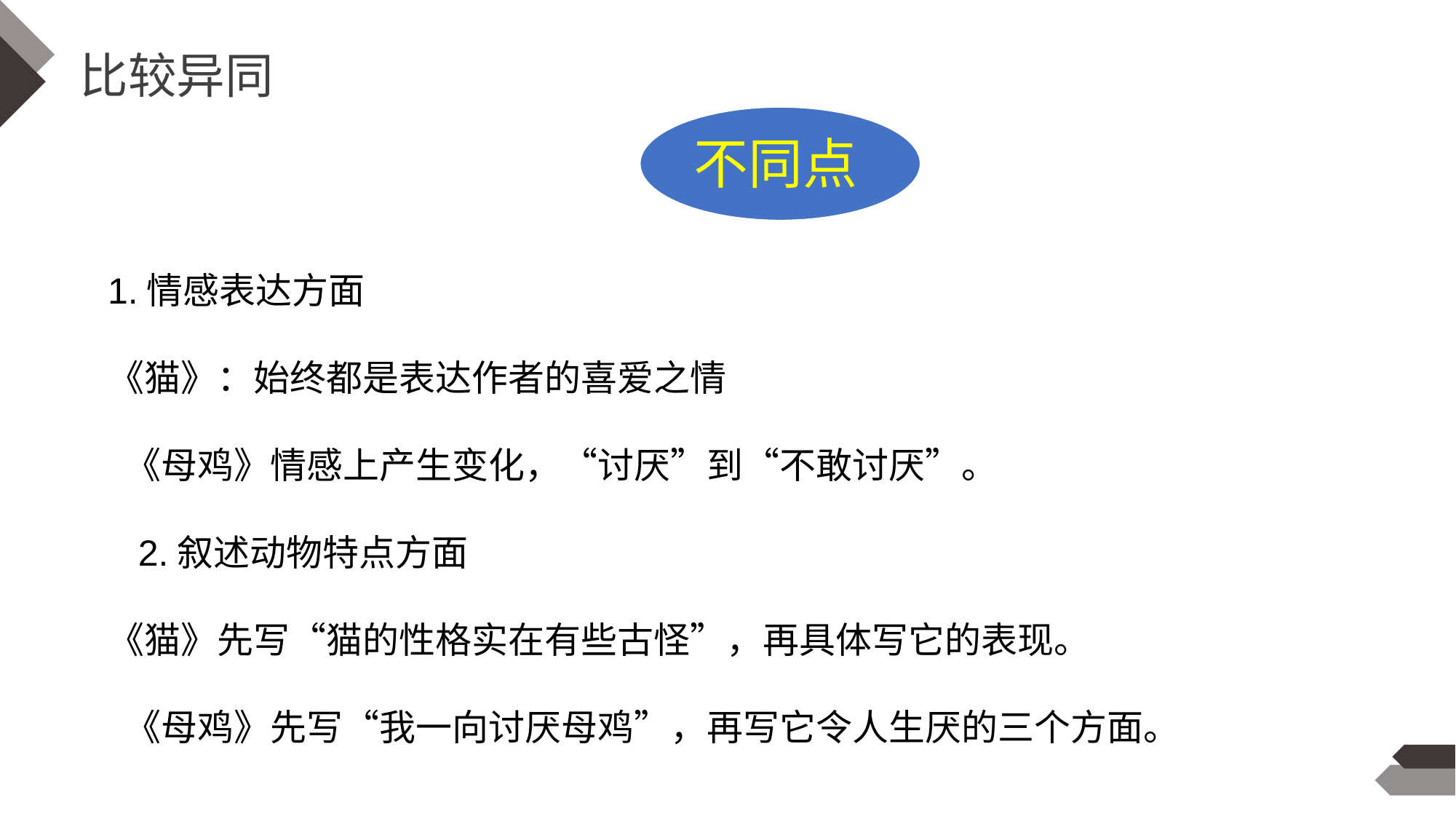

比较异同

不同点
1.情感表达方面
《猫》：始终都是表达作者的喜爱之情
 《母鸡》情感上产生变化，“讨厌”到“不敢讨厌”。
   2.叙述动物特点方面
《猫》先写“猫的性格实在有些古怪”，再具体写它的表现。
 《母鸡》先写“我一向讨厌母鸡”，再写它令人生厌的三个方面。